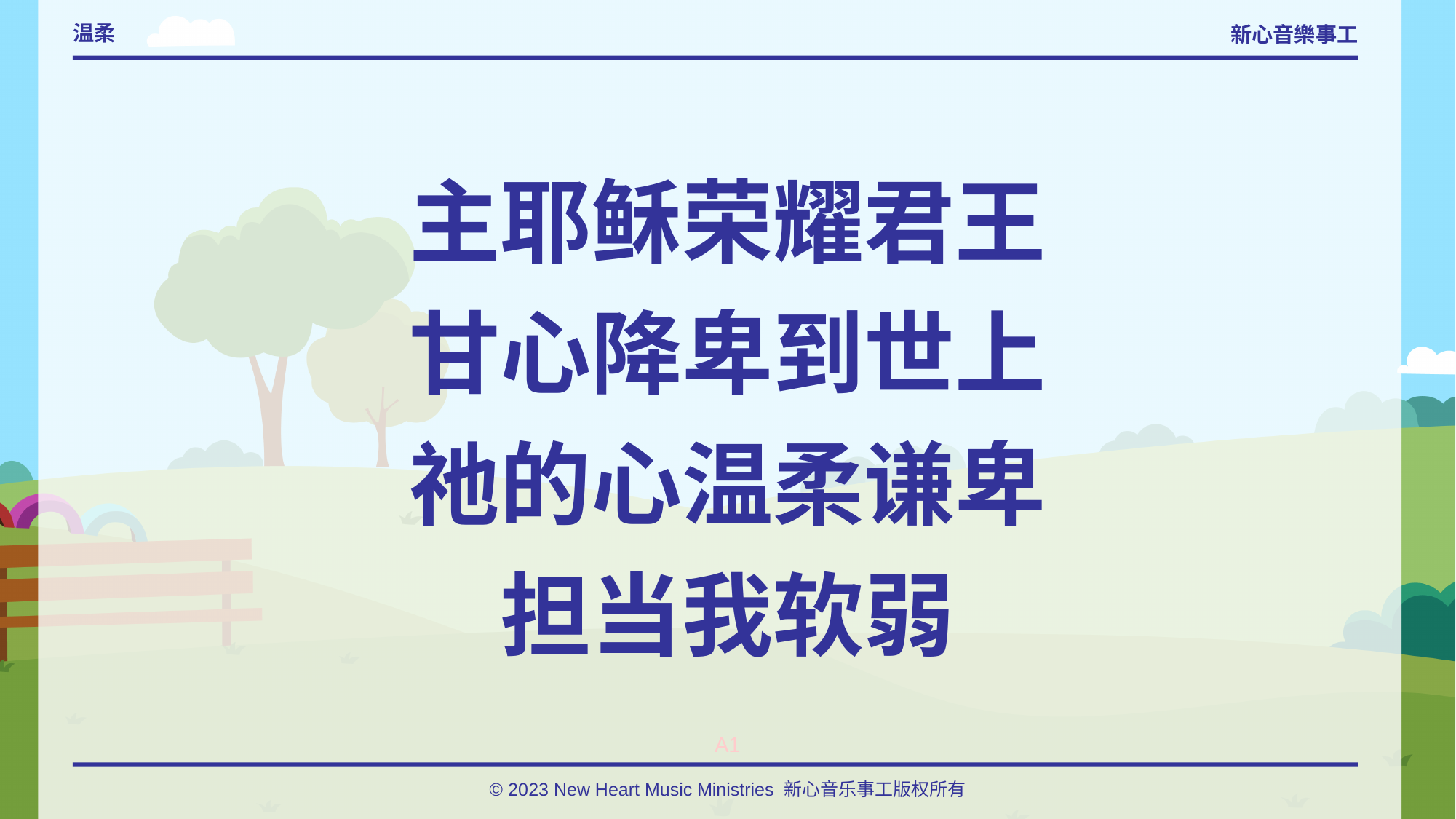

# 温柔
主耶稣荣耀君王
甘心降卑到世上
祂的心温柔谦卑
担当我软弱
A1
© 2023 New Heart Music Ministries 新心音乐事工版权所有